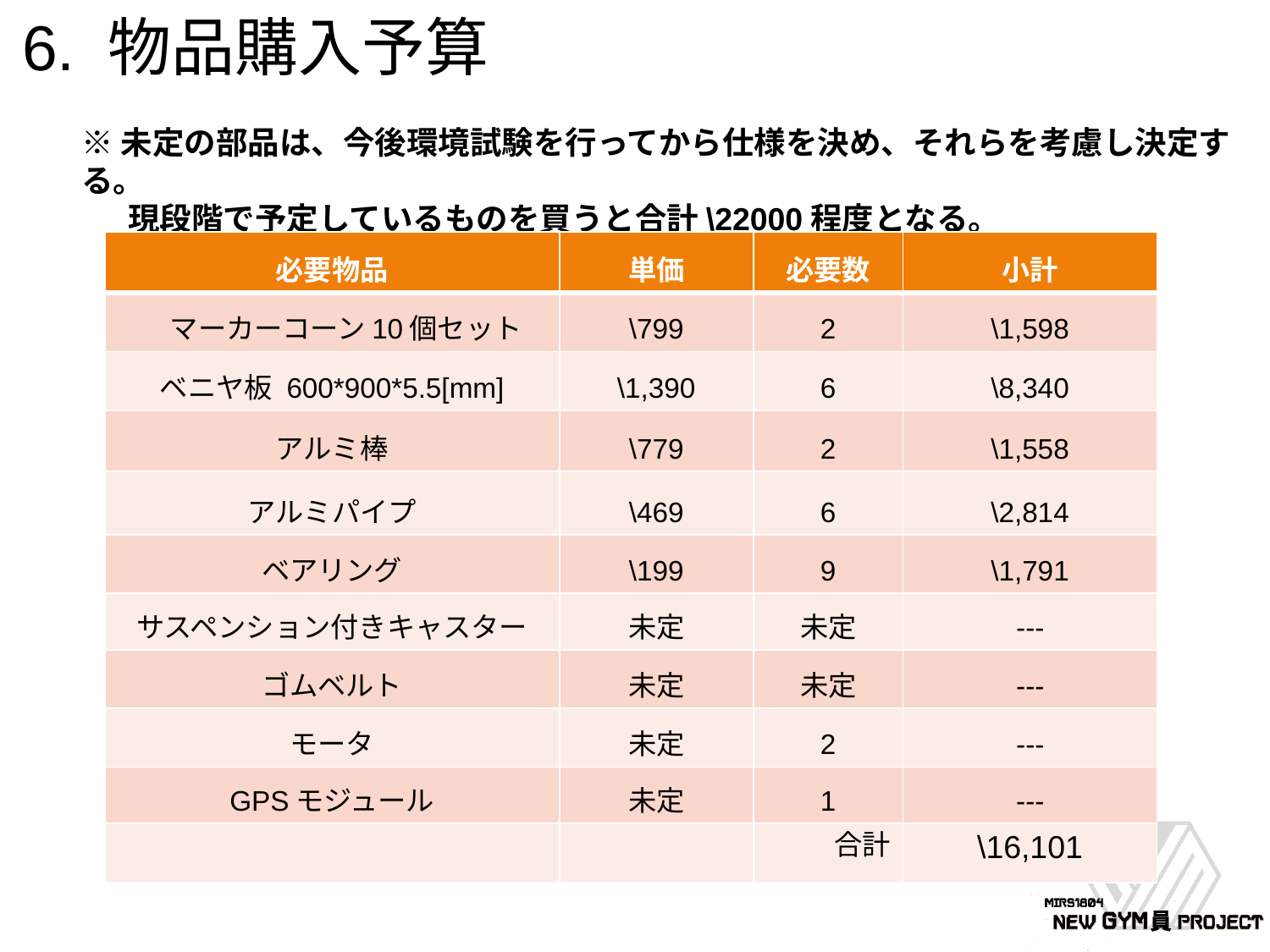

6. 物品購入予算
※未定の部品は、今後環境試験を行ってから仕様を決め、それらを考慮し決定する。
 　現段階で予定しているものを買うと合計\22000程度となる。
| 必要物品 | 単価 | 必要数 | 小計 |
| --- | --- | --- | --- |
| マーカーコーン10個セット | \799 | 2 | \1,598 |
| ベニヤ板 600\*900\*5.5[mm] | \1,390 | 6 | \8,340 |
| アルミ棒 | \779 | 2 | \1,558 |
| アルミパイプ | \469 | 6 | \2,814 |
| ベアリング | \199 | 9 | \1,791 |
| サスペンション付きキャスター | 未定 | 未定 | --- |
| ゴムベルト | 未定 | 未定 | --- |
| モータ | 未定 | 2 | --- |
| GPSモジュール | 未定 | 1 | --- |
|  |  | 合計 | \16,101 |